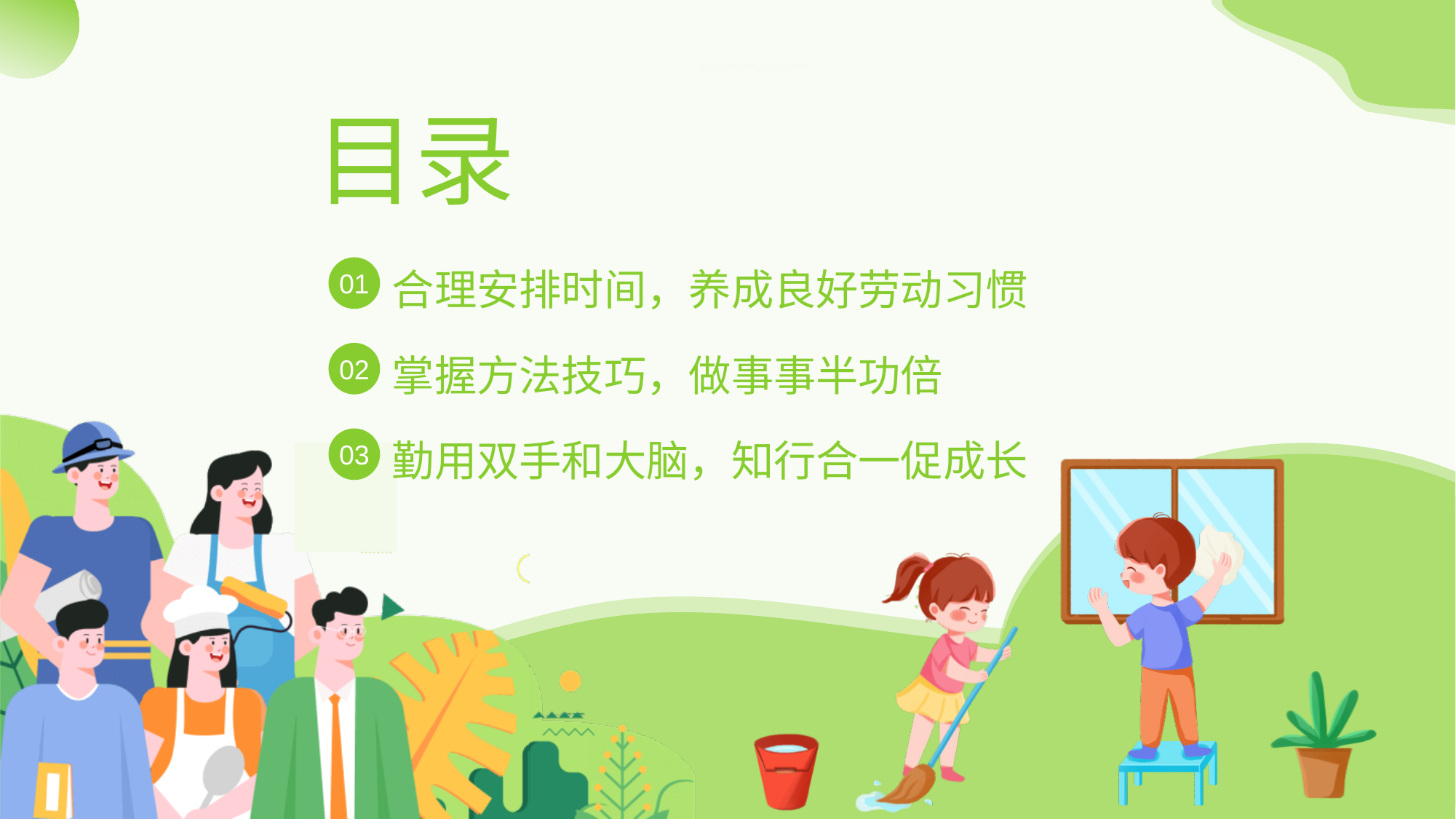

行业PPT模板http://www.ypppt.com/hangye/
https://www.ypppt.com/
目录
合理安排时间，养成良好劳动习惯
掌握方法技巧，做事事半功倍
勤用双手和大脑，知行合一促成长
01
02
03